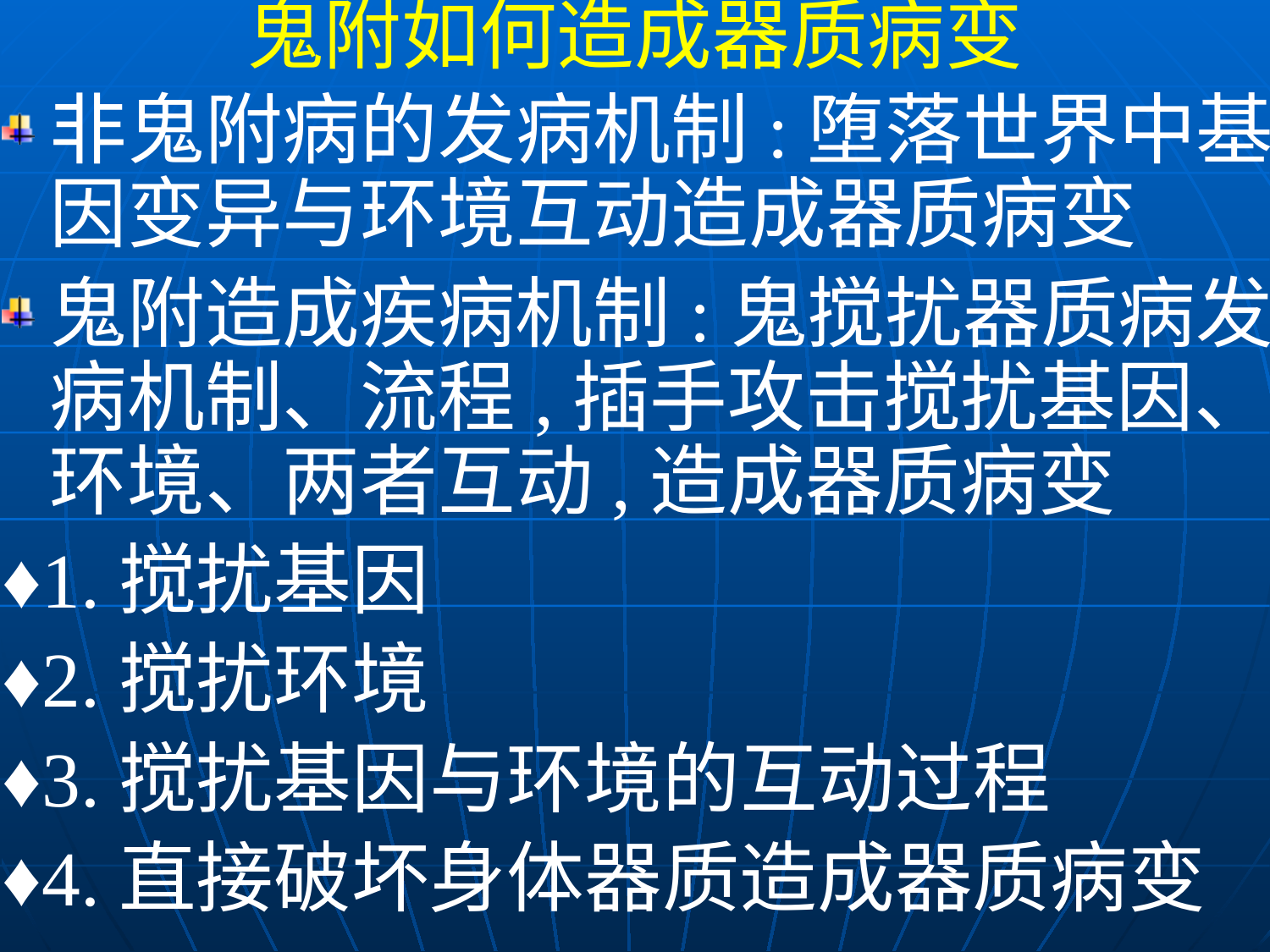

鬼附如何造成器质病变
非鬼附病的发病机制:堕落世界中基因变异与环境互动造成器质病变
鬼附造成疾病机制:鬼搅扰器质病发病机制、流程,插手攻击搅扰基因、环境、两者互动,造成器质病变
♦1.搅扰基因
♦2.搅扰环境
♦3.搅扰基因与环境的互动过程
♦4.直接破坏身体器质造成器质病变